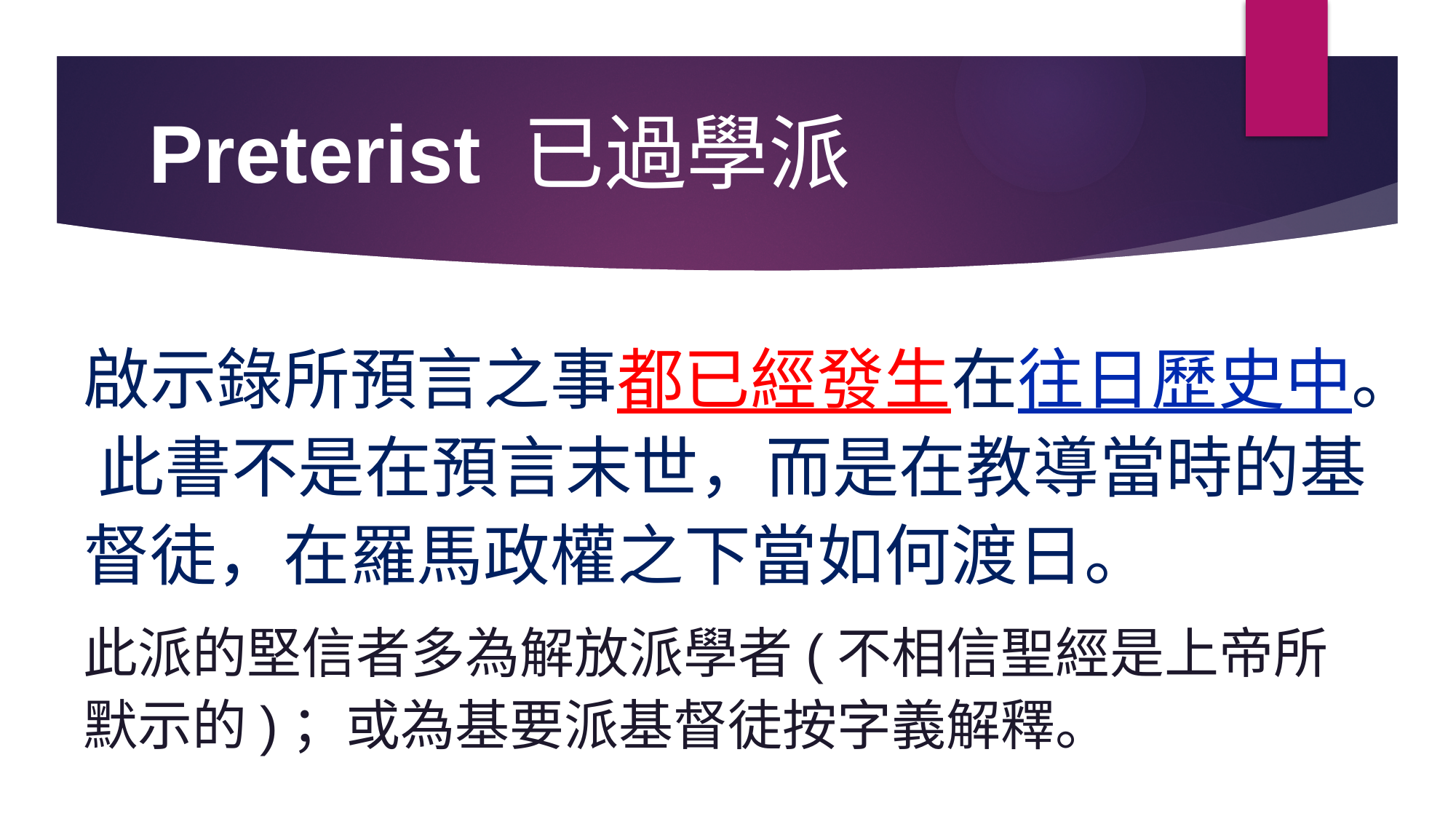

# Preterist 已過學派
啟示錄所預言之事都已經發生在往日歷史中。 此書不是在預言末世，而是在教導當時的基督徒，在羅馬政權之下當如何渡日。
此派的堅信者多為解放派學者(不相信聖經是上帝所默示的)；或為基要派基督徒按字義解釋。